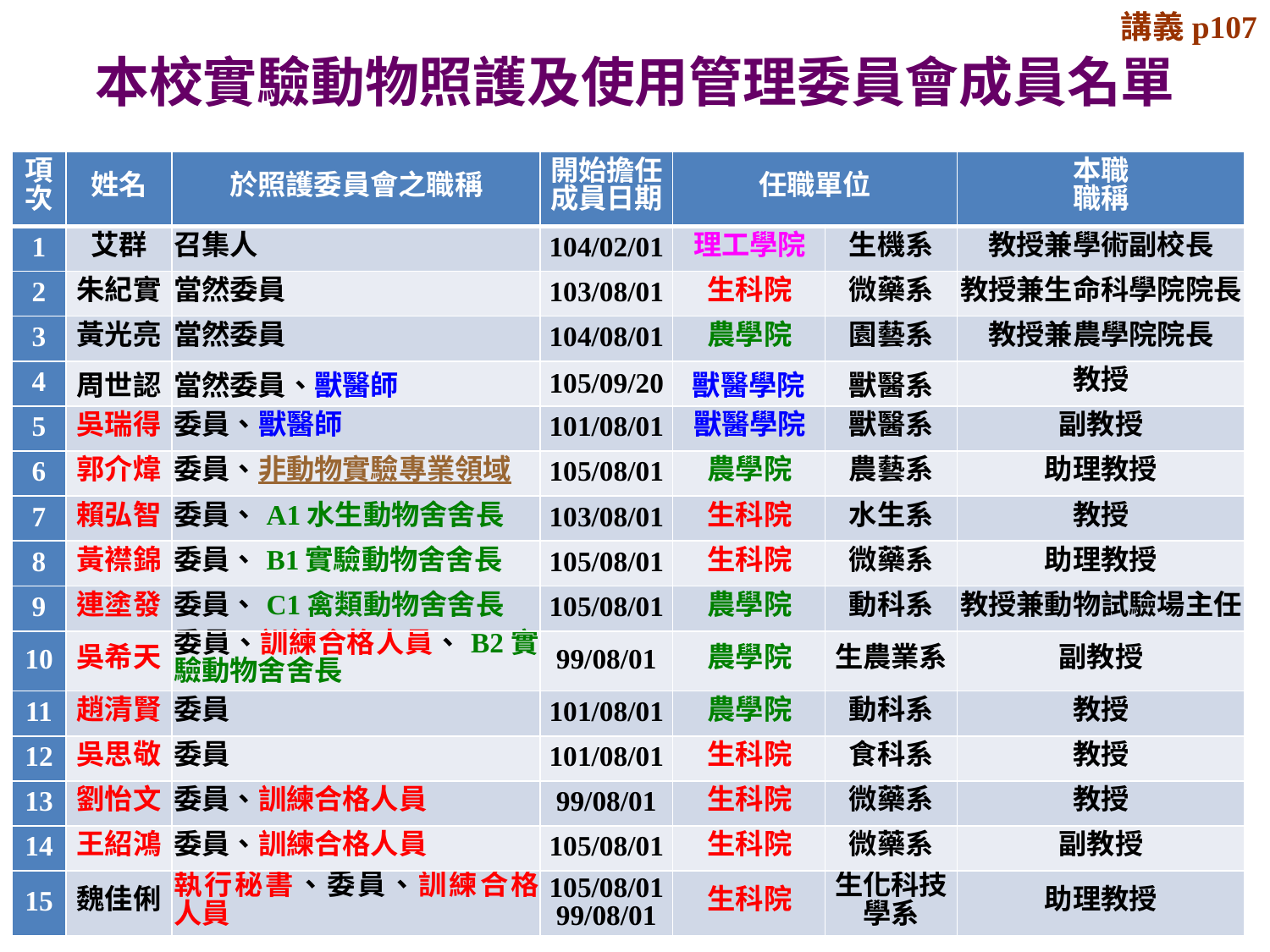

講義p107
# 本校實驗動物照護及使用管理委員會成員名單
| 項次 | 姓名 | 於照護委員會之職稱 | 開始擔任成員日期 | 任職單位 |  | 本職 職稱 |
| --- | --- | --- | --- | --- | --- | --- |
| 1 | 艾群 | 召集人 | 104/02/01 | 理工學院 | 生機系 | 教授兼學術副校長 |
| 2 | 朱紀實 | 當然委員 | 103/08/01 | 生科院 | 微藥系 | 教授兼生命科學院院長 |
| 3 | 黃光亮 | 當然委員 | 104/08/01 | 農學院 | 園藝系 | 教授兼農學院院長 |
| 4 | 周世認 | 當然委員、獸醫師 | 105/09/20 | 獸醫學院 | 獸醫系 | 教授 |
| 5 | 吳瑞得 | 委員、獸醫師 | 101/08/01 | 獸醫學院 | 獸醫系 | 副教授 |
| 6 | 郭介煒 | 委員、非動物實驗專業領域 | 105/08/01 | 農學院 | 農藝系 | 助理教授 |
| 7 | 賴弘智 | 委員、A1水生動物舍舍長 | 103/08/01 | 生科院 | 水生系 | 教授 |
| 8 | 黃襟錦 | 委員、B1實驗動物舍舍長 | 105/08/01 | 生科院 | 微藥系 | 助理教授 |
| 9 | 連塗發 | 委員、C1禽類動物舍舍長 | 105/08/01 | 農學院 | 動科系 | 教授兼動物試驗場主任 |
| 10 | 吳希天 | 委員、訓練合格人員、B2實驗動物舍舍長 | 99/08/01 | 農學院 | 生農業系 | 副教授 |
| 11 | 趙清賢 | 委員 | 101/08/01 | 農學院 | 動科系 | 教授 |
| 12 | 吳思敬 | 委員 | 101/08/01 | 生科院 | 食科系 | 教授 |
| 13 | 劉怡文 | 委員、訓練合格人員 | 99/08/01 | 生科院 | 微藥系 | 教授 |
| 14 | 王紹鴻 | 委員、訓練合格人員 | 105/08/01 | 生科院 | 微藥系 | 副教授 |
| 15 | 魏佳俐 | 執行秘書、委員、訓練合格人員 | 105/08/01 99/08/01 | 生科院 | 生化科技學系 | 助理教授 |